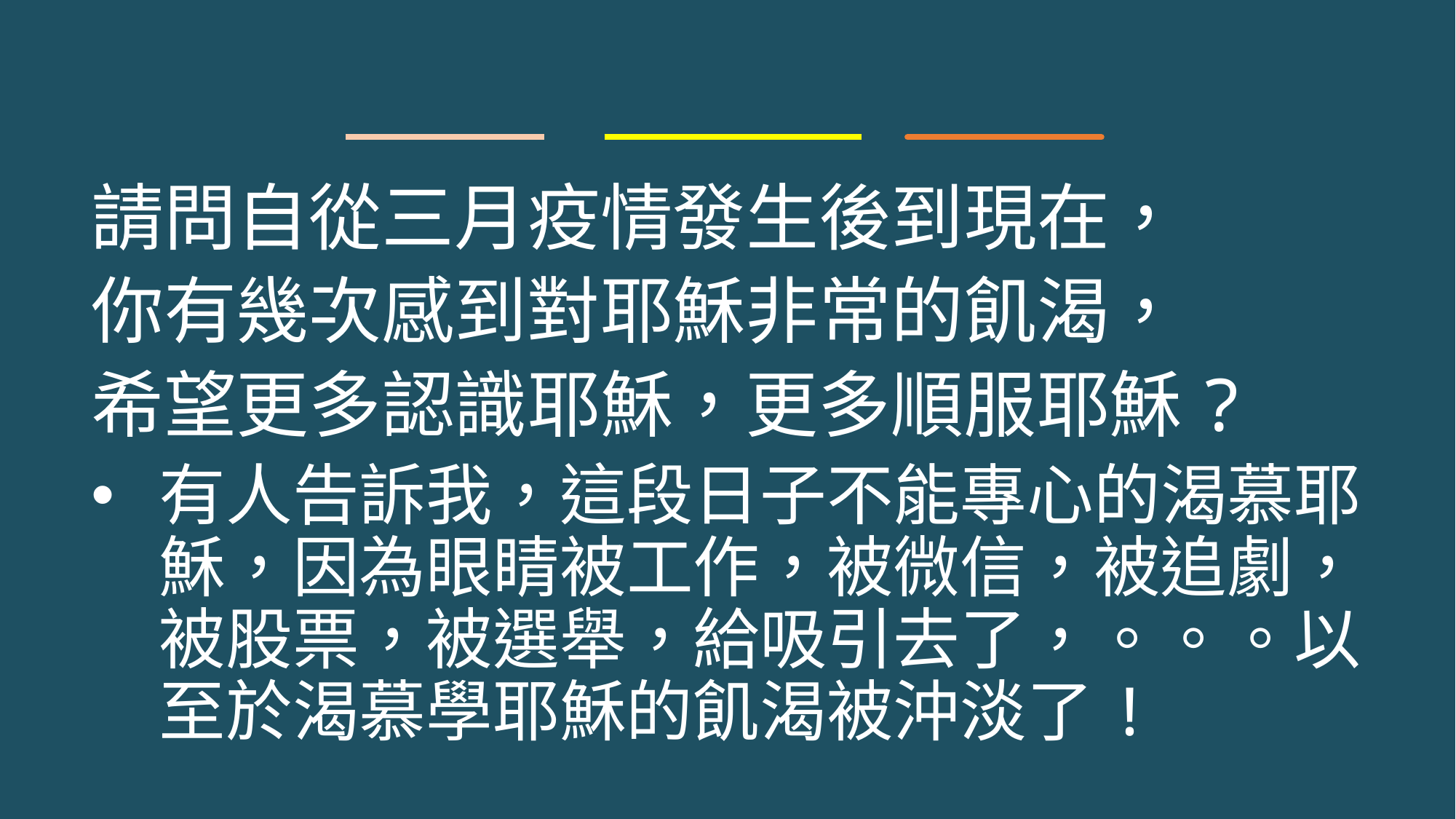

請問自從三月疫情發生後到現在，
你有幾次感到對耶穌非常的飢渴，
希望更多認識耶穌，更多順服耶穌?
有人告訴我，這段日子不能專心的渴慕耶穌，因為眼睛被工作，被微信，被追劇，被股票，被選舉，給吸引去了，。。。以至於渴慕學耶穌的飢渴被沖淡了!